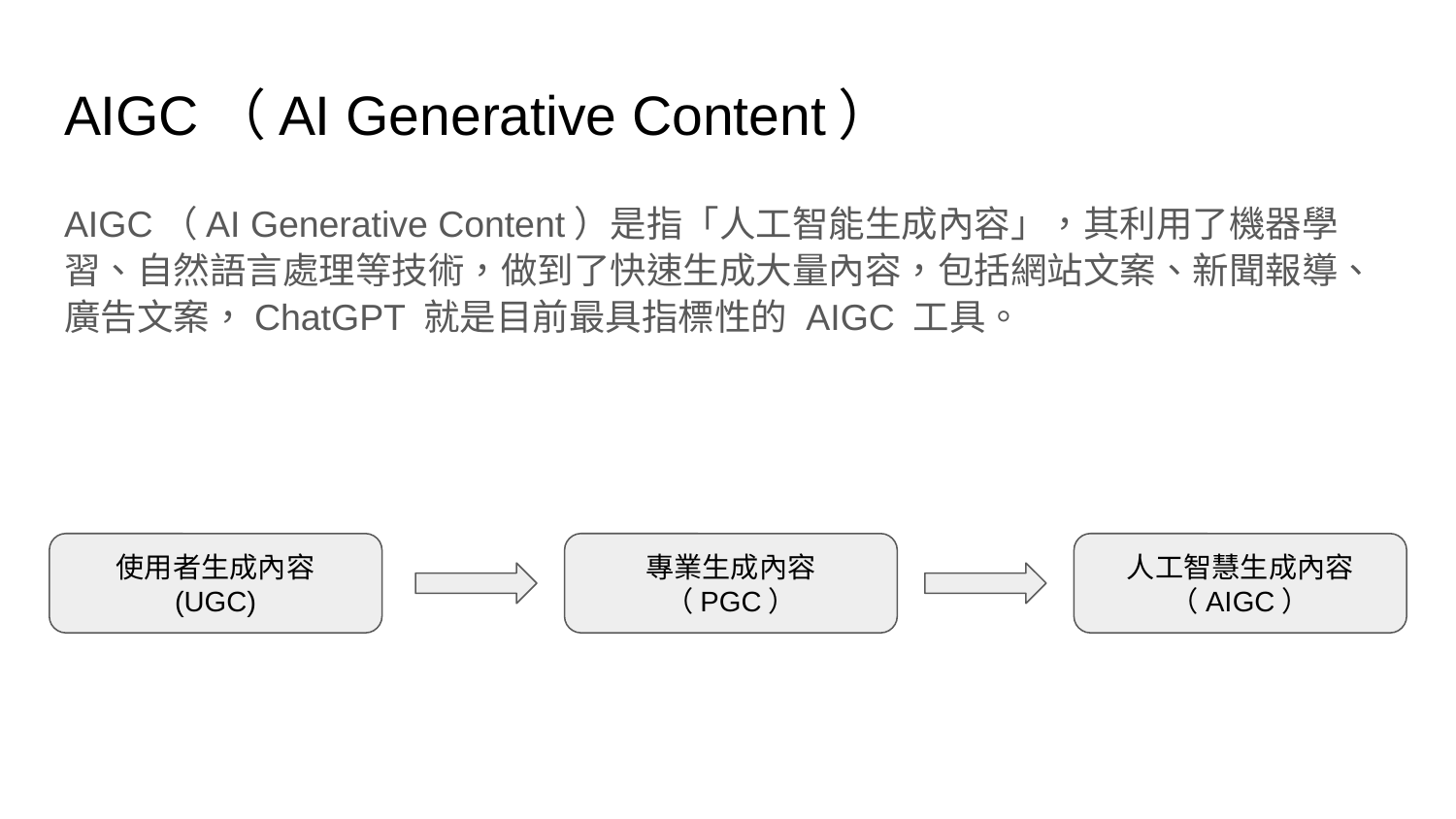

# AIGC（AI Generative Content）
AIGC（AI Generative Content）是指「人工智能生成內容」，其利用了機器學習、自然語言處理等技術，做到了快速生成大量內容，包括網站文案、新聞報導、廣告文案，ChatGPT 就是目前最具指標性的 AIGC 工具。
使用者生成內容 (UGC)
專業生成內容（PGC）
人工智慧生成內容
（AIGC）